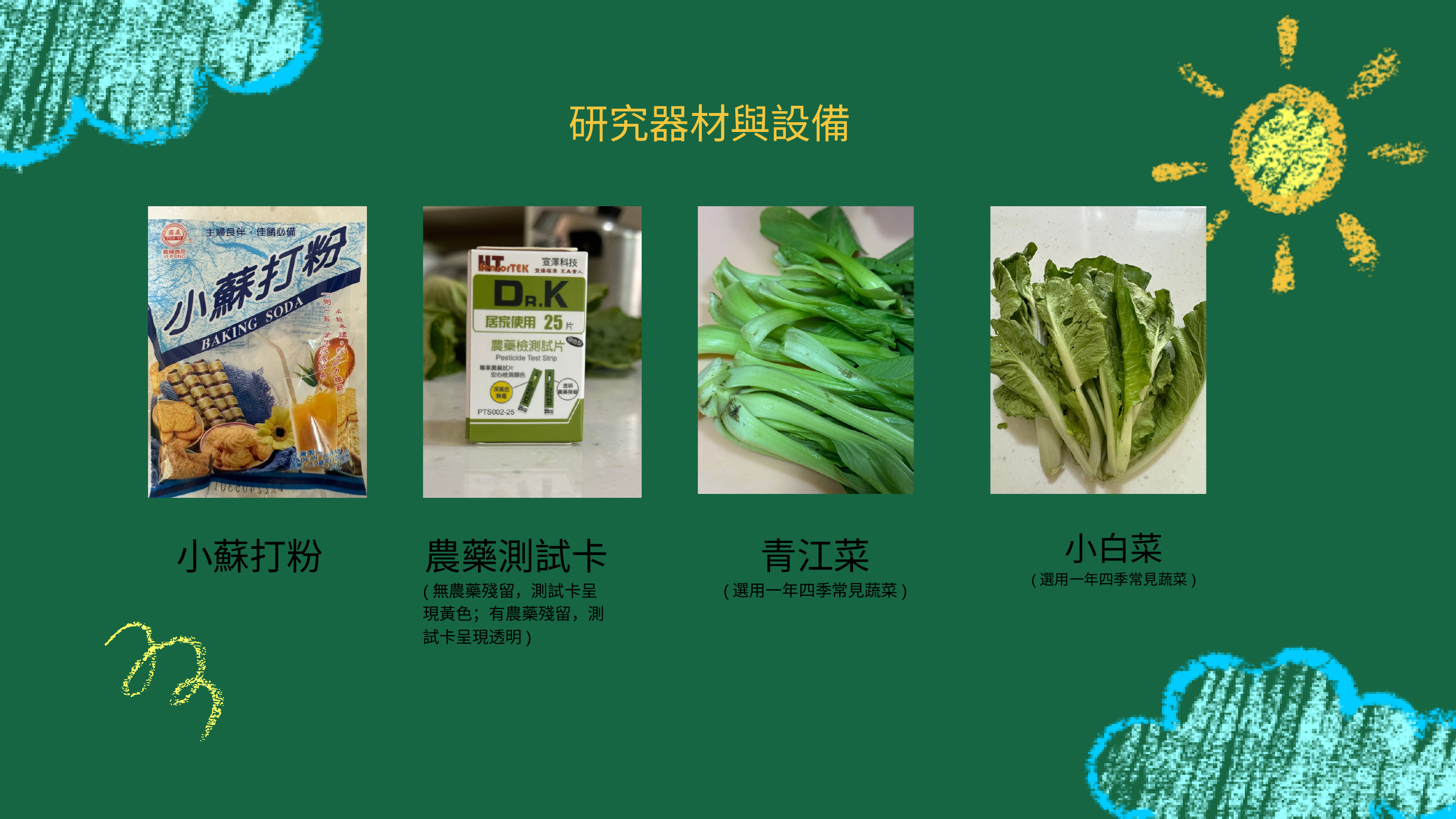

研究器材與設備

小白菜
(選用一年四季常見蔬菜)
小蘇打粉
農藥測試卡
(無農藥殘留，測試卡呈現黃色；有農藥殘留，測試卡呈現透明)

青江菜
(選用一年四季常見蔬菜)